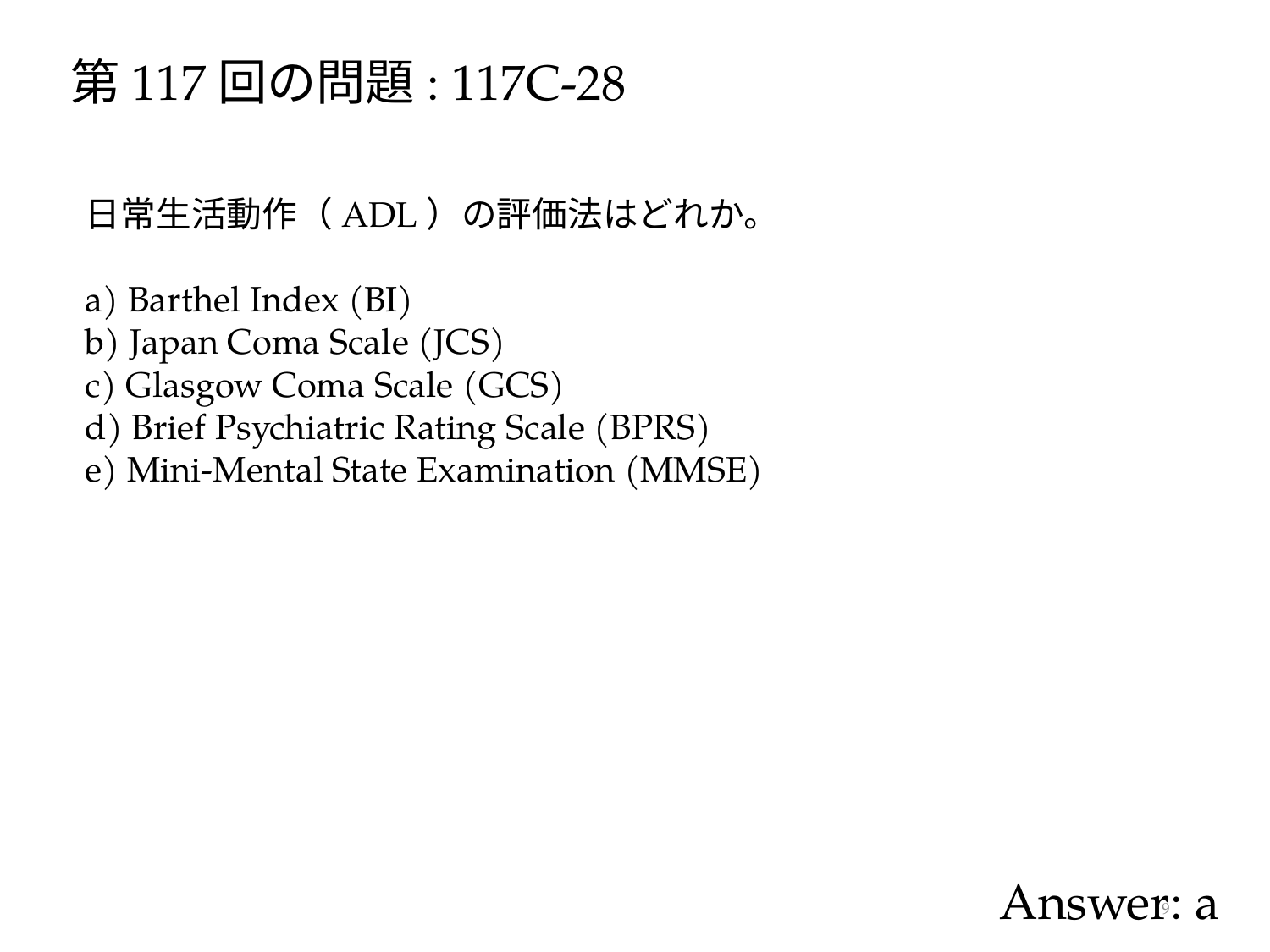

第117回の問題: 117C-28
日常生活動作（ADL）の評価法はどれか。

a) Barthel Index (BI)
b) Japan Coma Scale (JCS)
c) Glasgow Coma Scale (GCS)
d) Brief Psychiatric Rating Scale (BPRS)
e) Mini-Mental State Examination (MMSE)
Answer: a
9